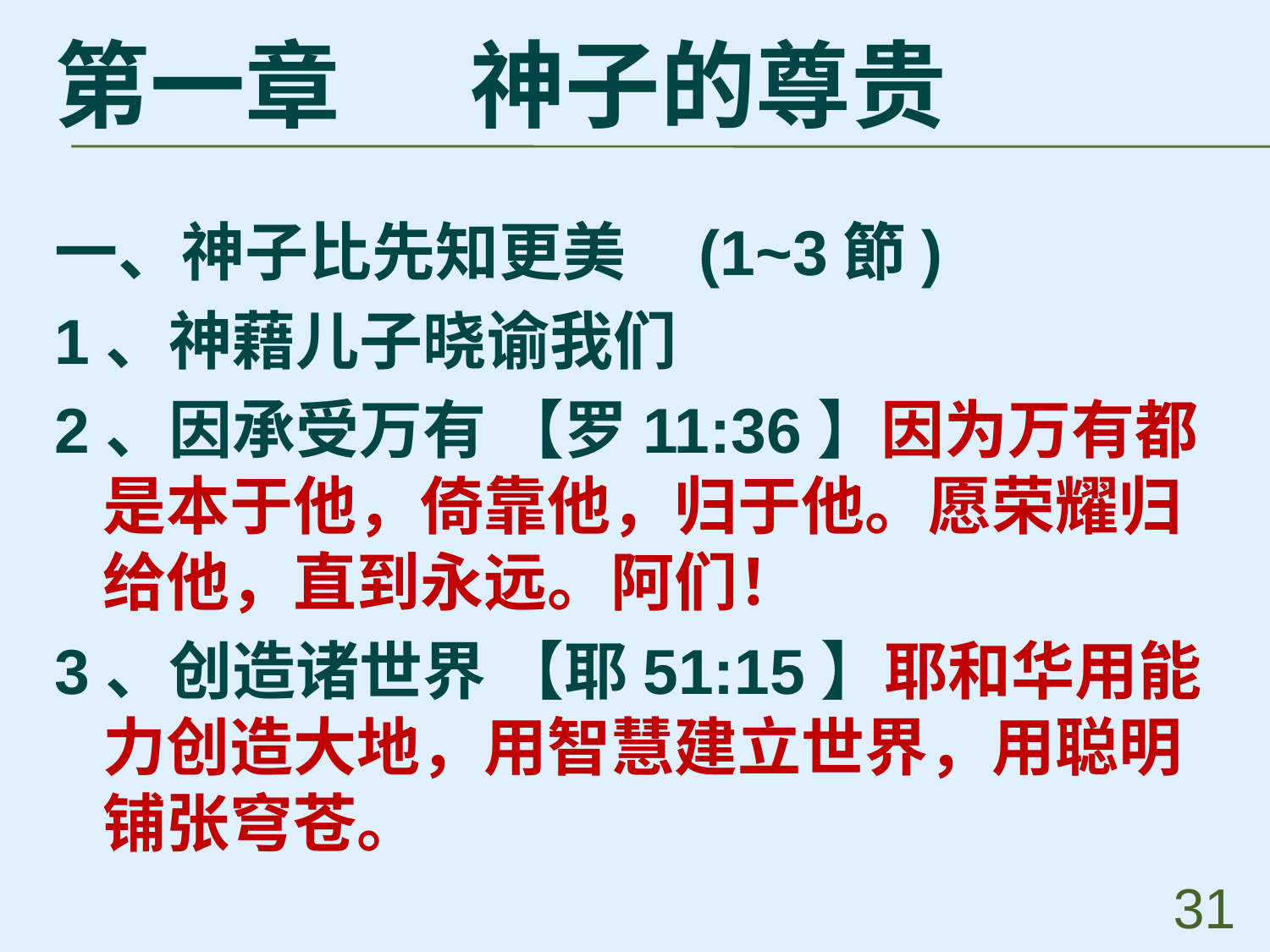

# 第一章      神子的尊贵
一、神子比先知更美    (1~3節)
1、神藉儿子晓谕我们
2、因承受万有 【罗11:36】因为万有都是本于他，倚靠他，归于他。愿荣耀归给他，直到永远。阿们！
3、创造诸世界 【耶51:15】耶和华用能力创造大地，用智慧建立世界，用聪明铺张穹苍。

31